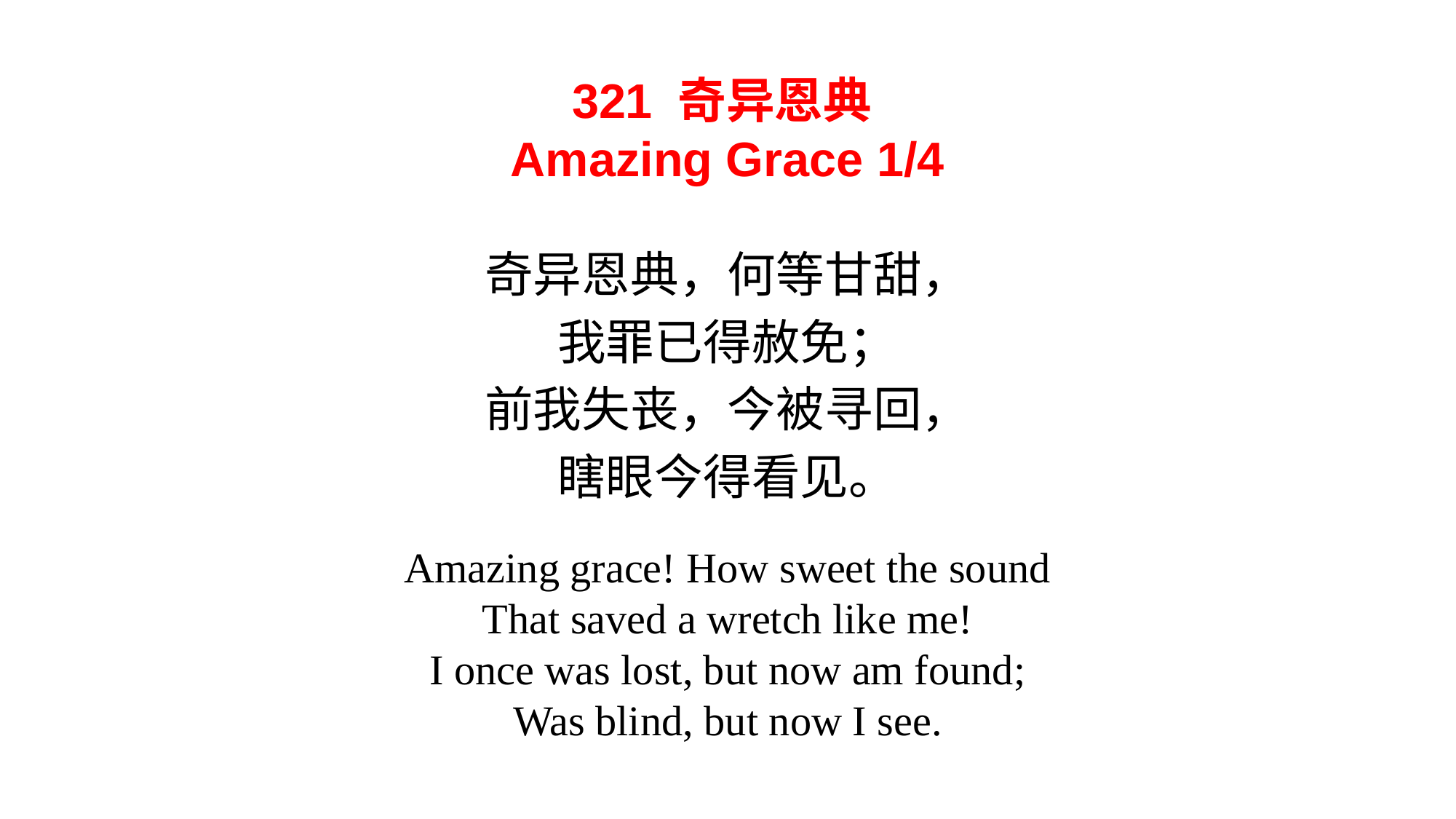

321 奇异恩典
Amazing Grace 1/4
奇异恩典，何等甘甜，
我罪已得赦免；
前我失丧，今被寻回，
瞎眼今得看见。

Amazing grace! How sweet the sound
That saved a wretch like me!
I once was lost, but now am found;
Was blind, but now I see.